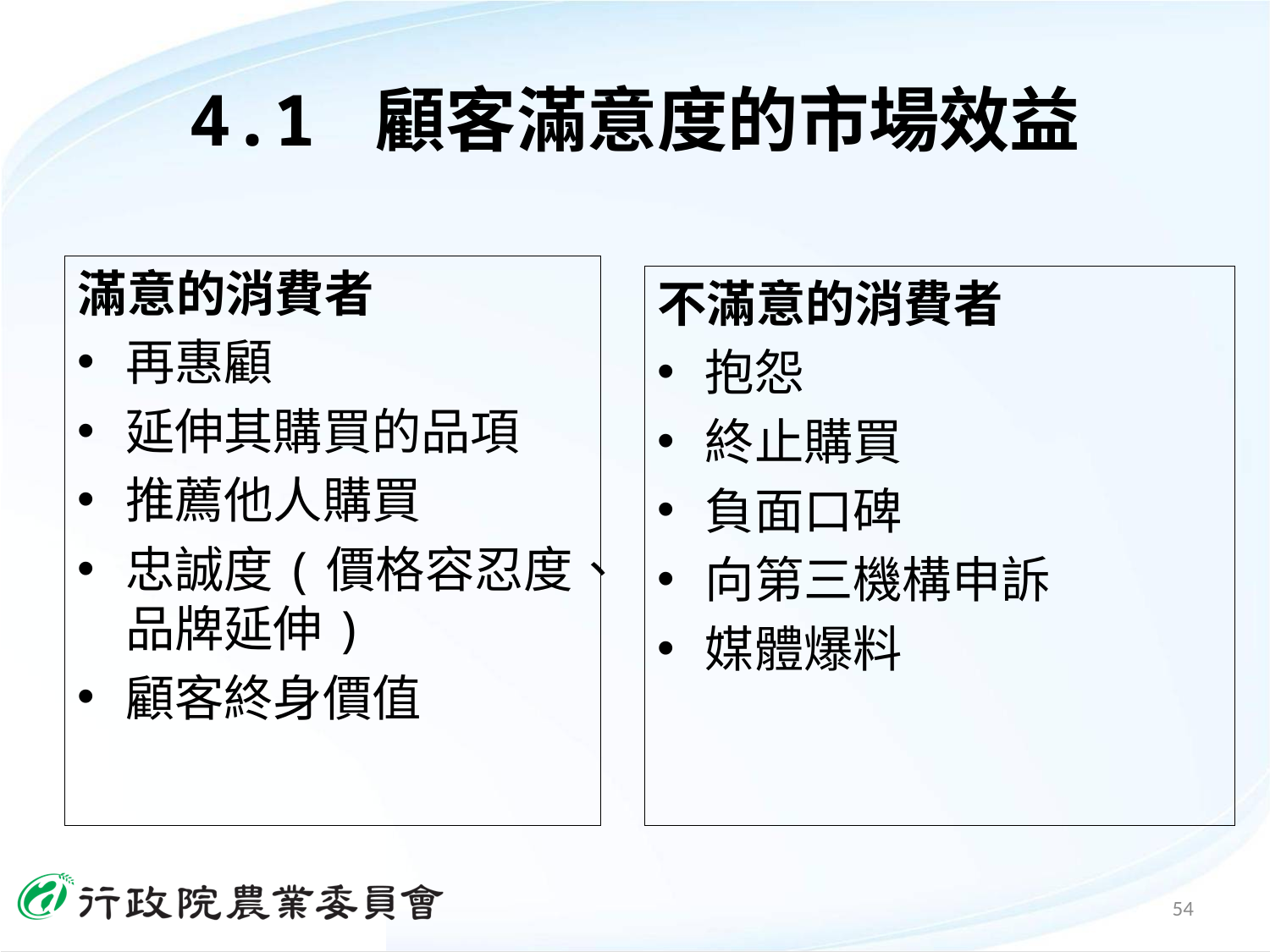

# 4.1 顧客滿意度的市場效益
滿意的消費者
再惠顧
延伸其購買的品項
推薦他人購買
忠誠度(價格容忍度、品牌延伸)
顧客終身價值
不滿意的消費者
抱怨
終止購買
負面口碑
向第三機構申訴
媒體爆料

54